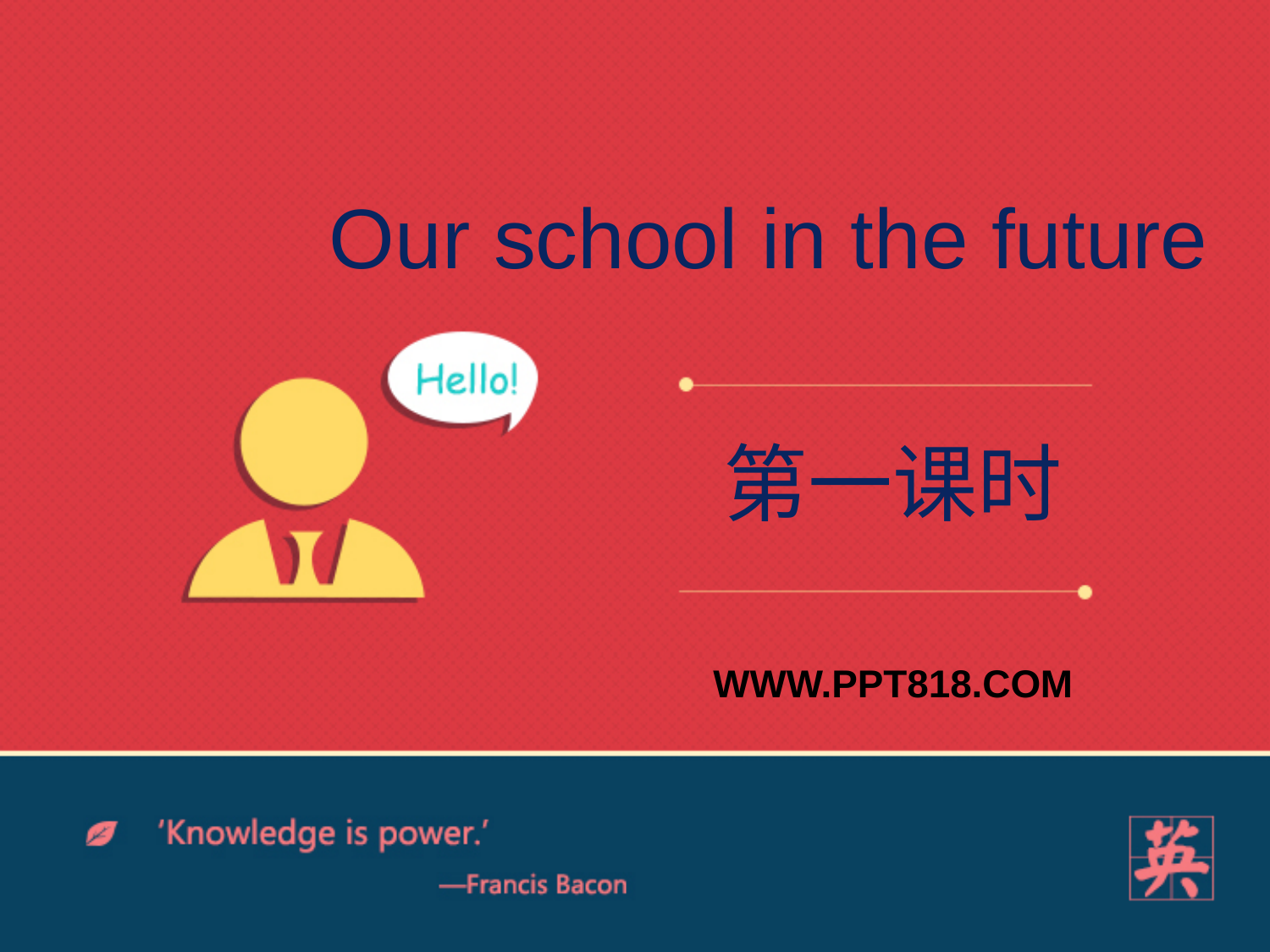

Our school in the future
第一课时
WWW.PPT818.COM